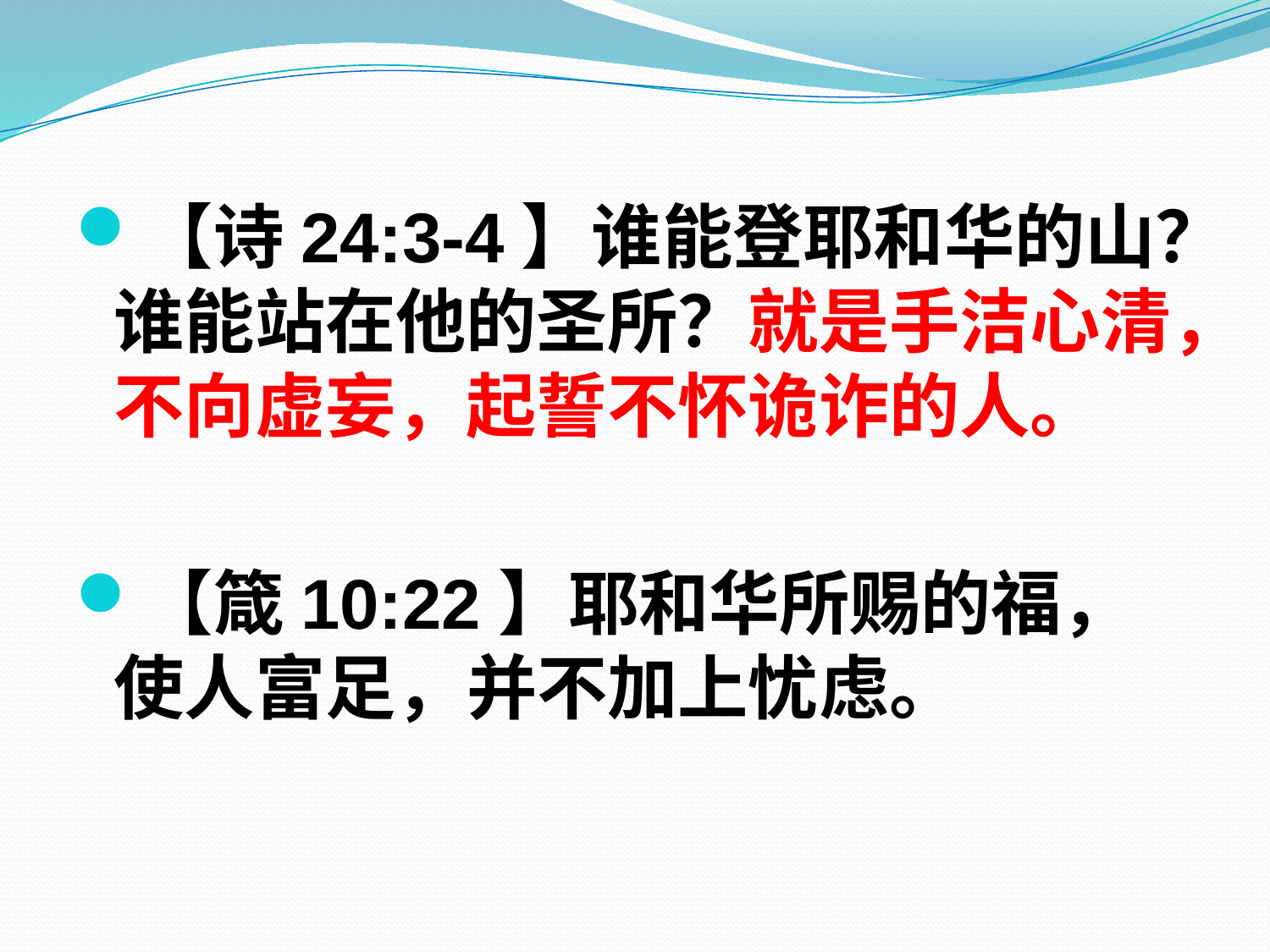

【诗24:3-4】谁能登耶和华的山？谁能站在他的圣所？就是手洁心清，不向虚妄，起誓不怀诡诈的人。

【箴10:22】耶和华所赐的福，使人富足，并不加上忧虑。